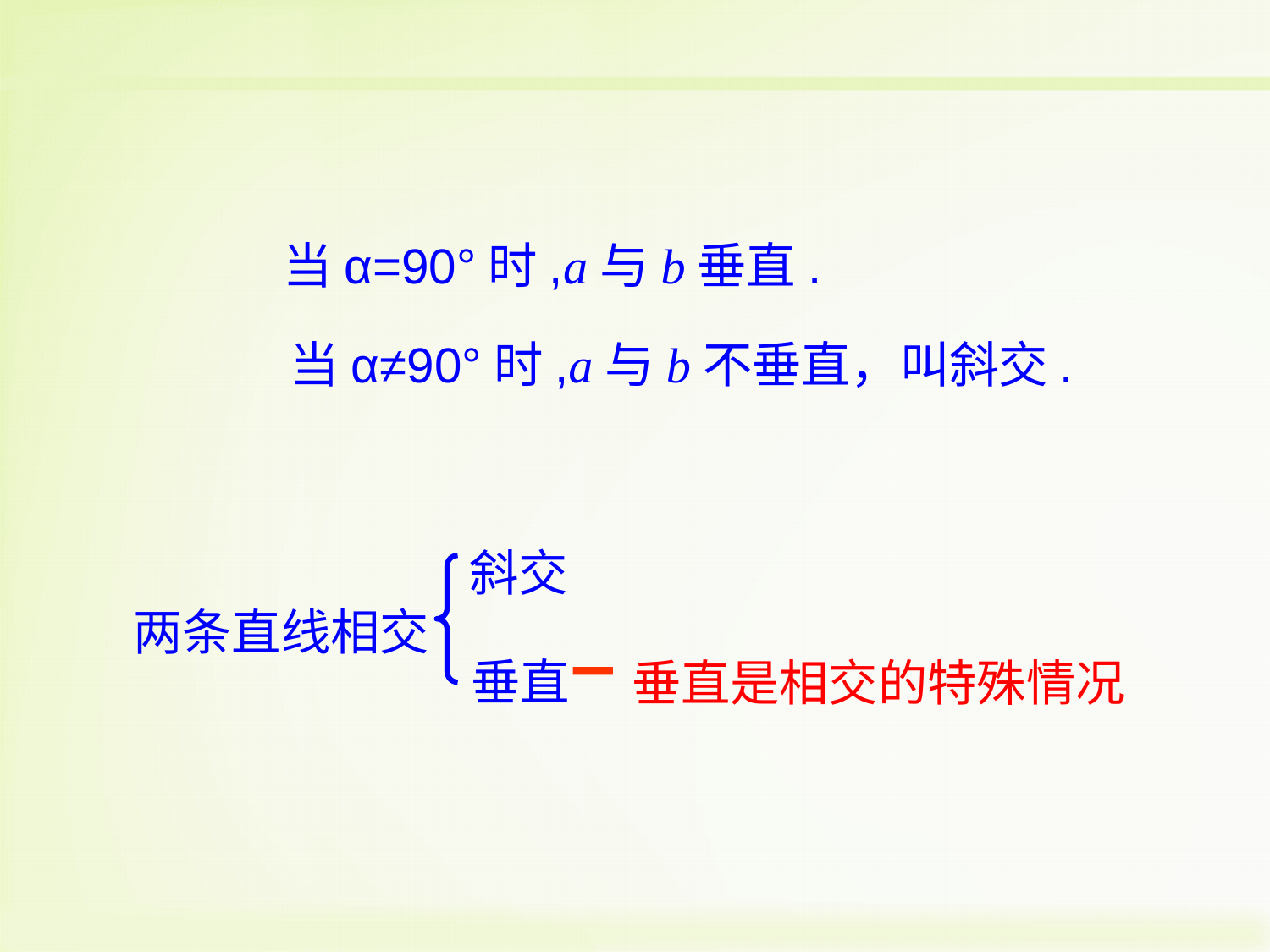

当α=90°时,a与b垂直.
当α≠90°时,a与b不垂直，叫斜交.
斜交

两条直线相交
垂直
垂直是相交的特殊情况